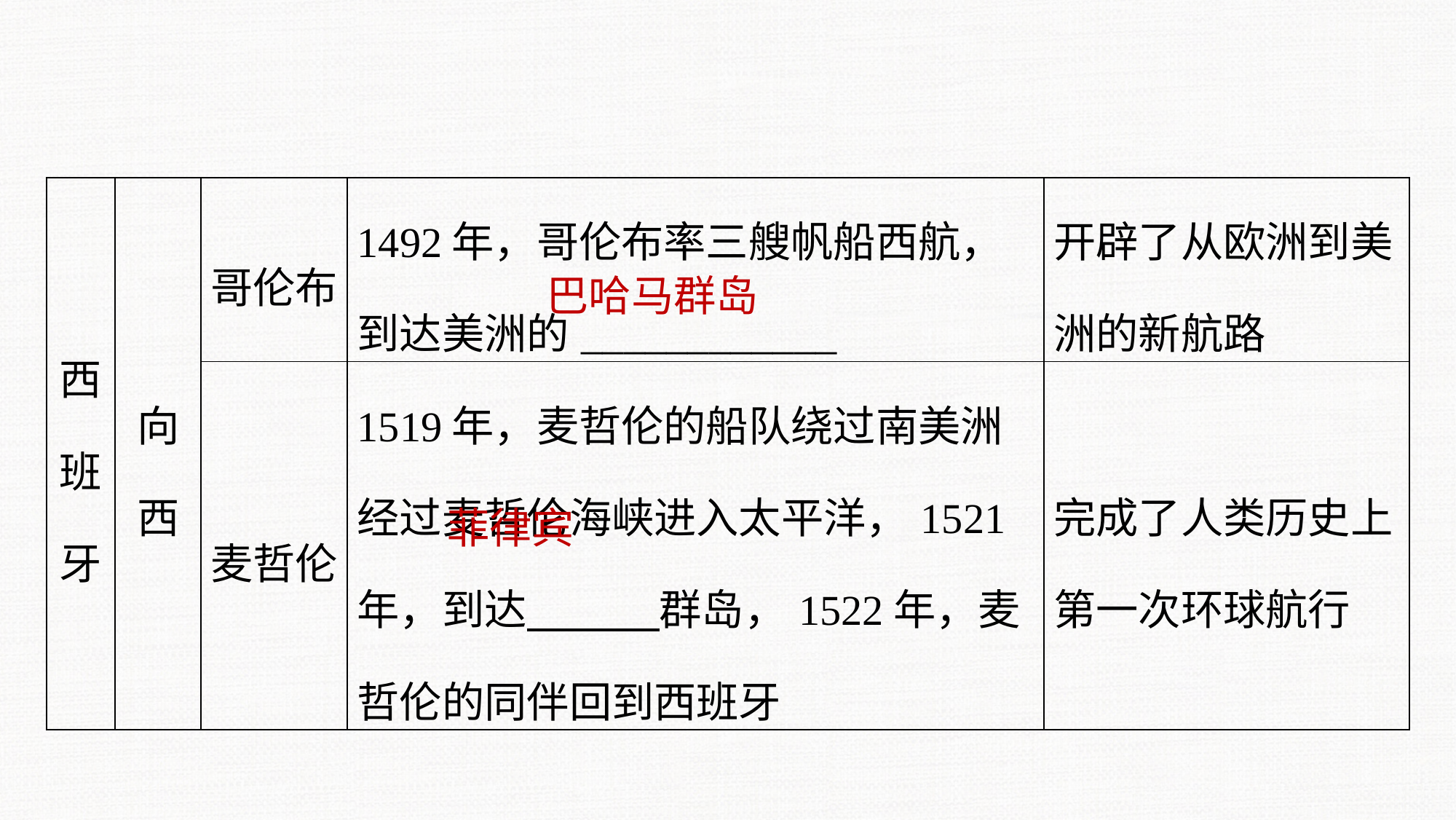

| 西班牙 | 向西 | 哥伦布 | 1492年，哥伦布率三艘帆船西航，到达美洲的\_\_\_\_\_\_\_\_\_\_\_\_ | 开辟了从欧洲到美洲的新航路 |
| --- | --- | --- | --- | --- |
|  |  | 麦哲伦 | 1519年，麦哲伦的船队绕过南美洲经过麦哲伦海峡进入太平洋，1521年，到达 群岛，1522年，麦哲伦的同伴回到西班牙 | 完成了人类历史上第一次环球航行 |
巴哈马群岛
菲律宾